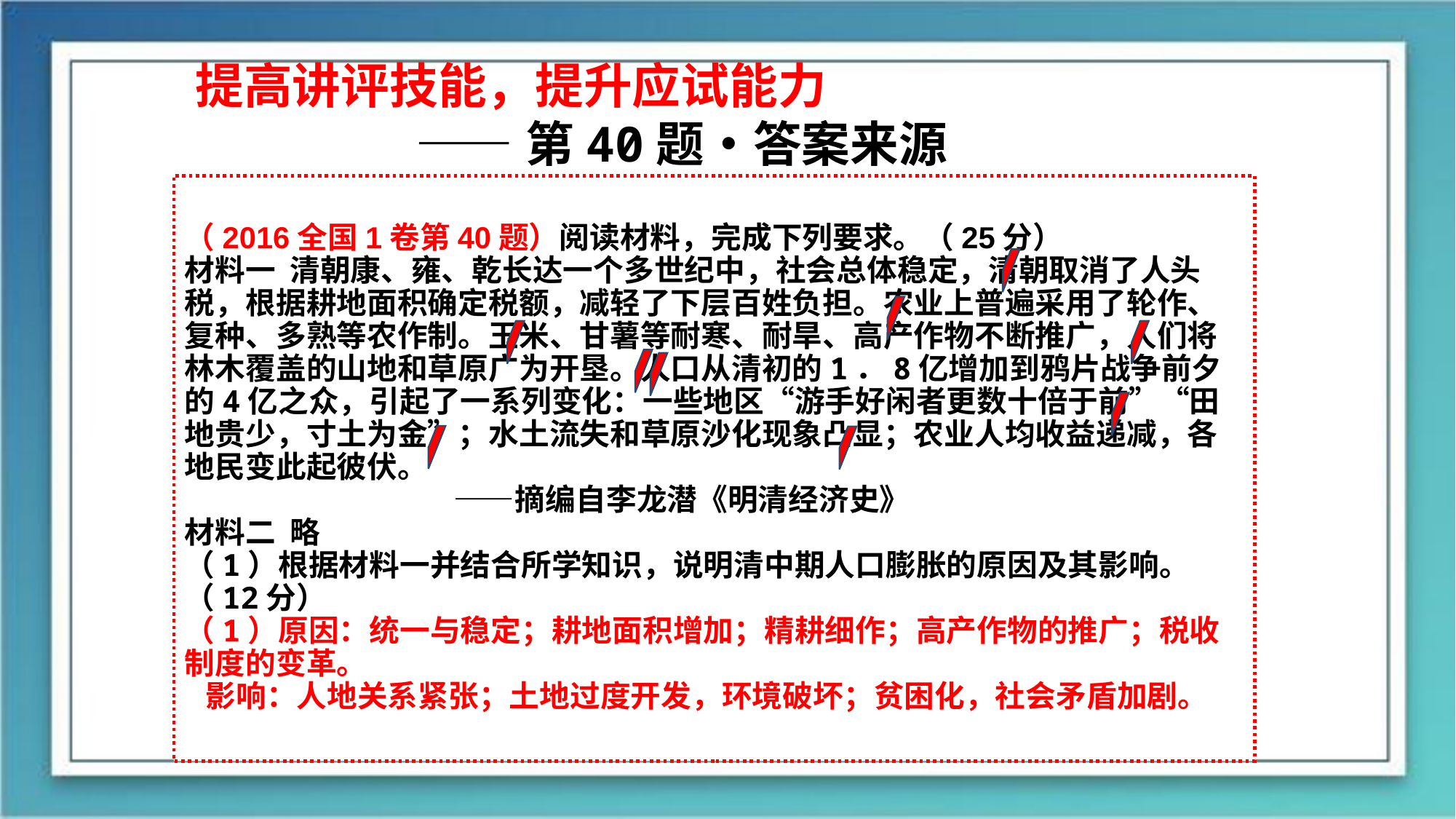

提高讲评技能，提升应试能力
                    ——第40题•答案来源
# （2016全国1卷第40题）阅读材料，完成下列要求。（25分） 材料一  清朝康、雍、乾长达一个多世纪中，社会总体稳定，清朝取消了人头税，根据耕地面积确定税额，减轻了下层百姓负担。农业上普遍采用了轮作、复种、多熟等农作制。玉米、甘薯等耐寒、耐旱、高产作物不断推广，人们将林木覆盖的山地和草原广为开垦。人口从清初的1．8亿增加到鸦片战争前夕的4亿之众，引起了一系列变化：一些地区“游手好闲者更数十倍于前”“田地贵少，寸土为金”；水土流失和草原沙化现象凸显；农业人均收益递减，各地民变此起彼伏。 ——摘编自李龙潜《明清经济史》 材料二  略 （1）根据材料一并结合所学知识，说明清中期人口膨胀的原因及其影响。（12分） （1）原因：统一与稳定；耕地面积增加；精耕细作；高产作物的推广；税收制度的变革。 影响：人地关系紧张；土地过度开发，环境破坏；贫困化，社会矛盾加剧。